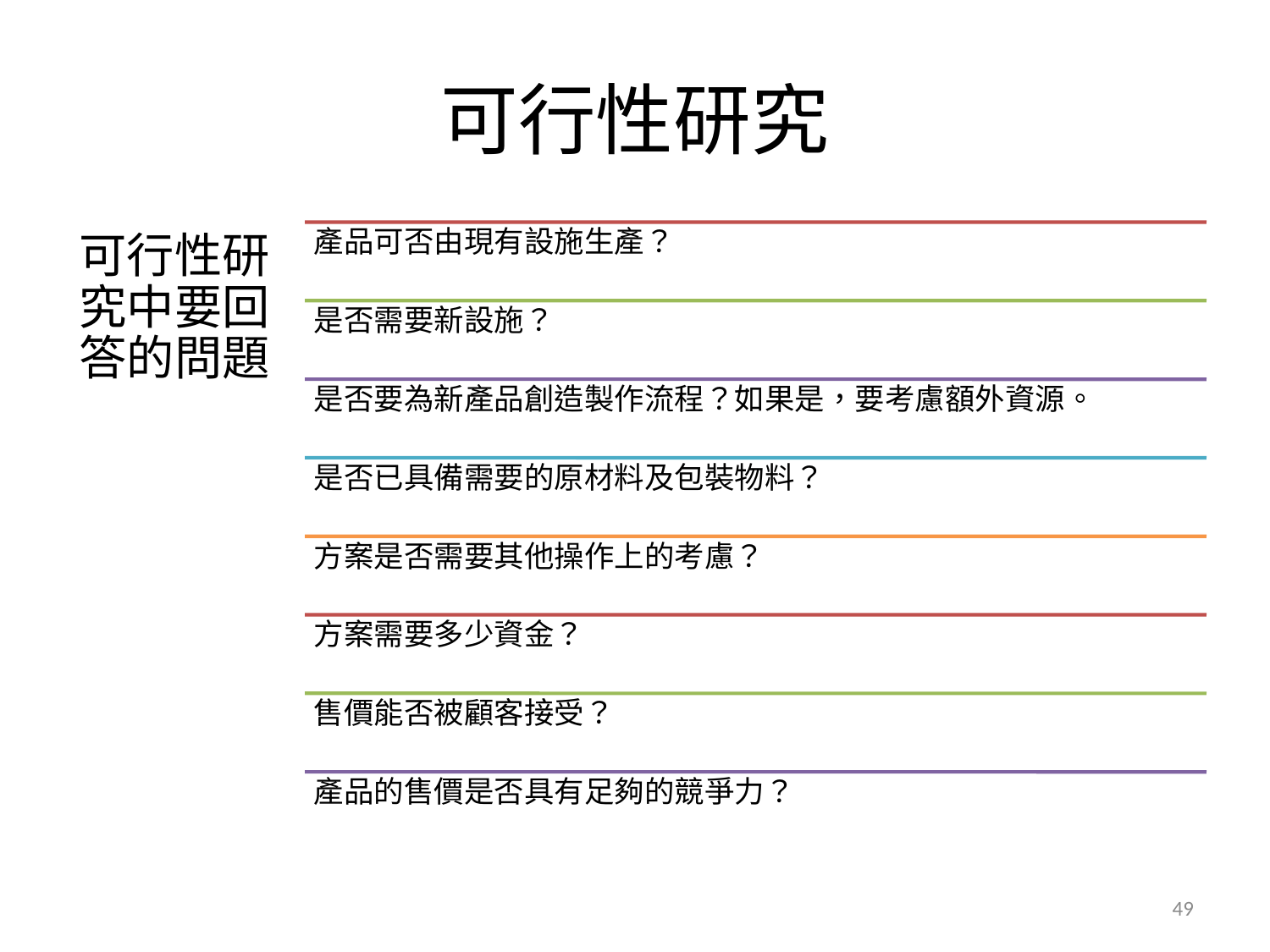

# 可行性研究

可行性研究中要回答的問題
產品可否由現有設施生產？
是否需要新設施？
是否要為新產品創造製作流程？如果是，要考慮額外資源。
是否已具備需要的原材料及包裝物料？
方案是否需要其他操作上的考慮？
方案需要多少資金？
售價能否被顧客接受？
產品的售價是否具有足夠的競爭力？
49